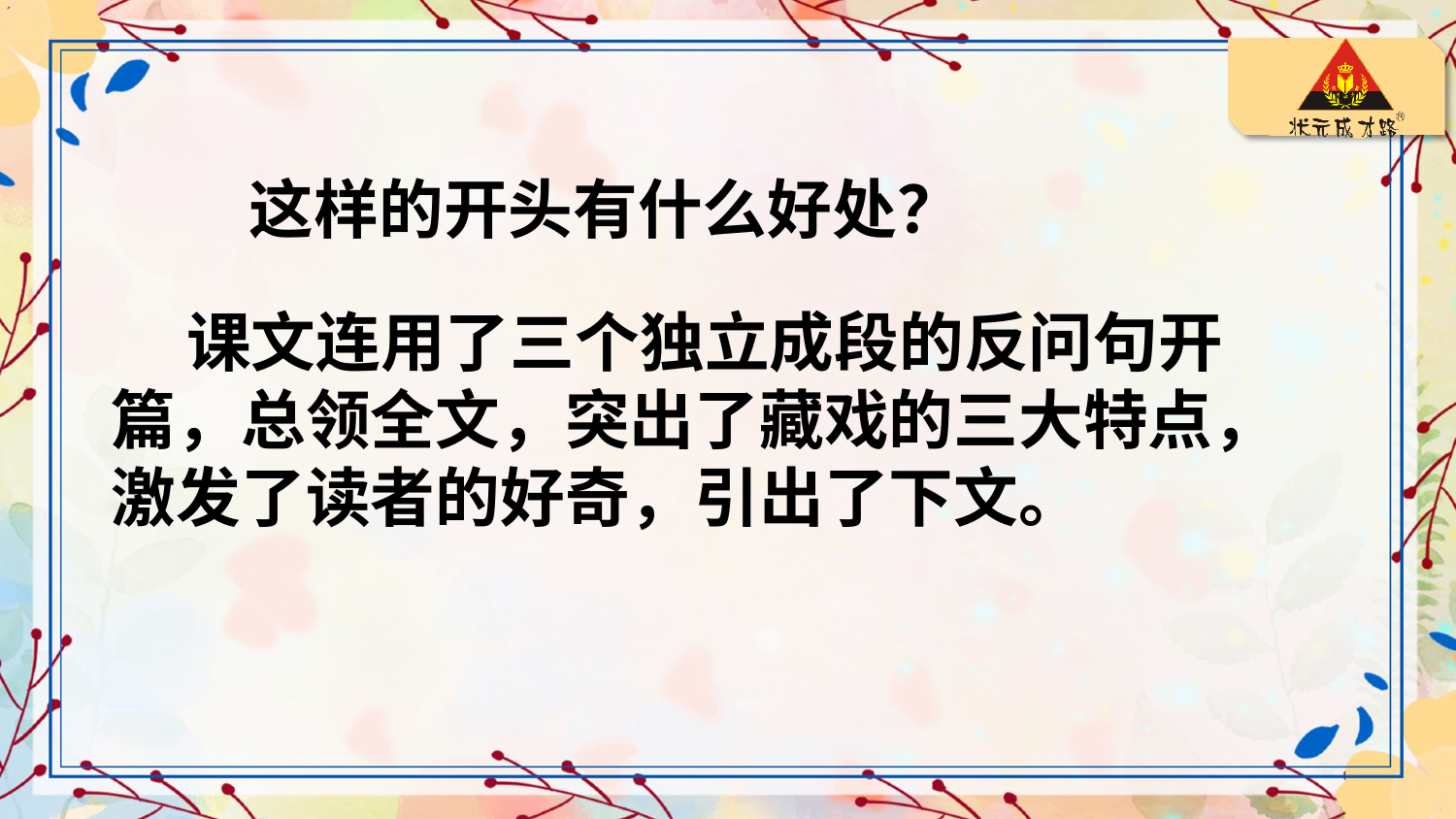

这样的开头有什么好处？
    课文连用了三个独立成段的反问句开篇，总领全文，突出了藏戏的三大特点，激发了读者的好奇，引出了下文。